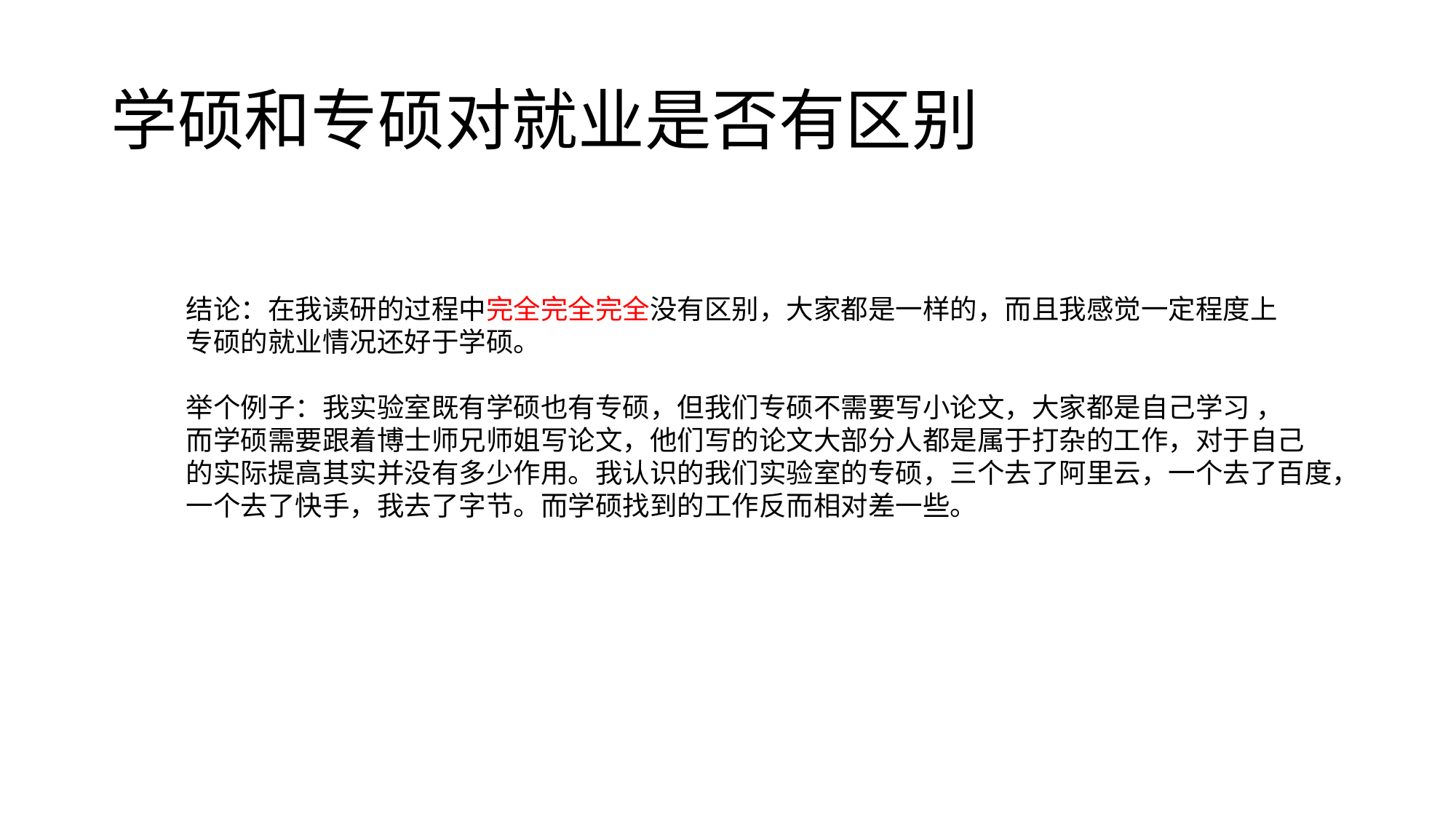

# 学硕和专硕对就业是否有区别
结论：在我读研的过程中完全完全完全没有区别，大家都是一样的，而且我感觉一定程度上
专硕的就业情况还好于学硕。

举个例子：我实验室既有学硕也有专硕，但我们专硕不需要写小论文，大家都是自己学习 ，
而学硕需要跟着博士师兄师姐写论文，他们写的论文大部分人都是属于打杂的工作，对于自己
的实际提高其实并没有多少作用。我认识的我们实验室的专硕，三个去了阿里云，一个去了百度，
一个去了快手，我去了字节。而学硕找到的工作反而相对差一些。